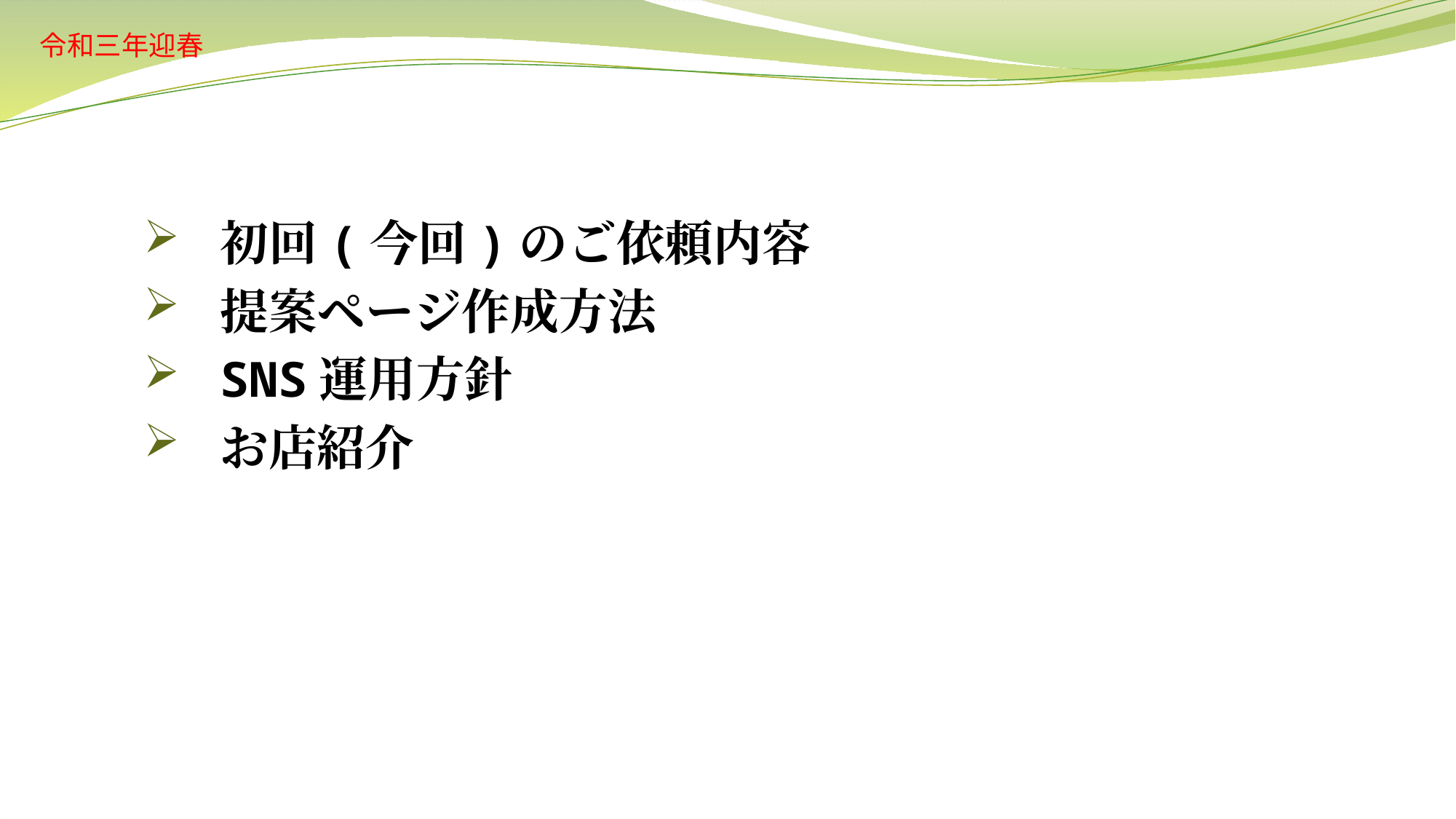

令和三年迎春
初回(今回)のご依頼内容
提案ページ作成方法
SNS運用方針
お店紹介